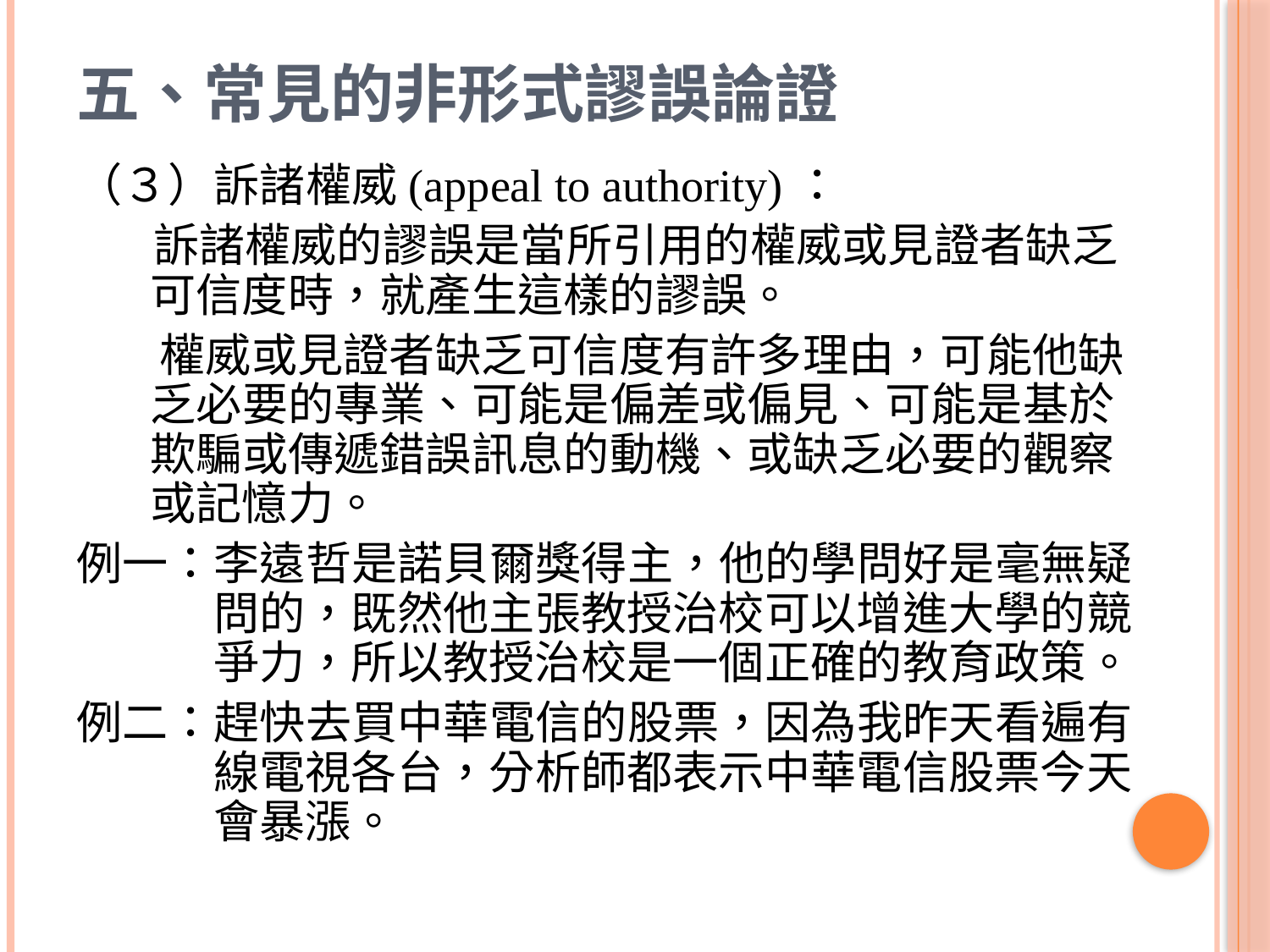

# 五、常見的非形式謬誤論證
（３）訴諸權威(appeal to authority)：
　   訴諸權威的謬誤是當所引用的權威或見證者缺乏可信度時，就產生這樣的謬誤。
       權威或見證者缺乏可信度有許多理由，可能他缺乏必要的專業、可能是偏差或偏見、可能是基於欺騙或傳遞錯誤訊息的動機、或缺乏必要的觀察或記憶力。
例一：李遠哲是諾貝爾獎得主，他的學問好是毫無疑問的，既然他主張教授治校可以增進大學的競爭力，所以教授治校是一個正確的教育政策。
例二：趕快去買中華電信的股票，因為我昨天看遍有線電視各台，分析師都表示中華電信股票今天會暴漲。